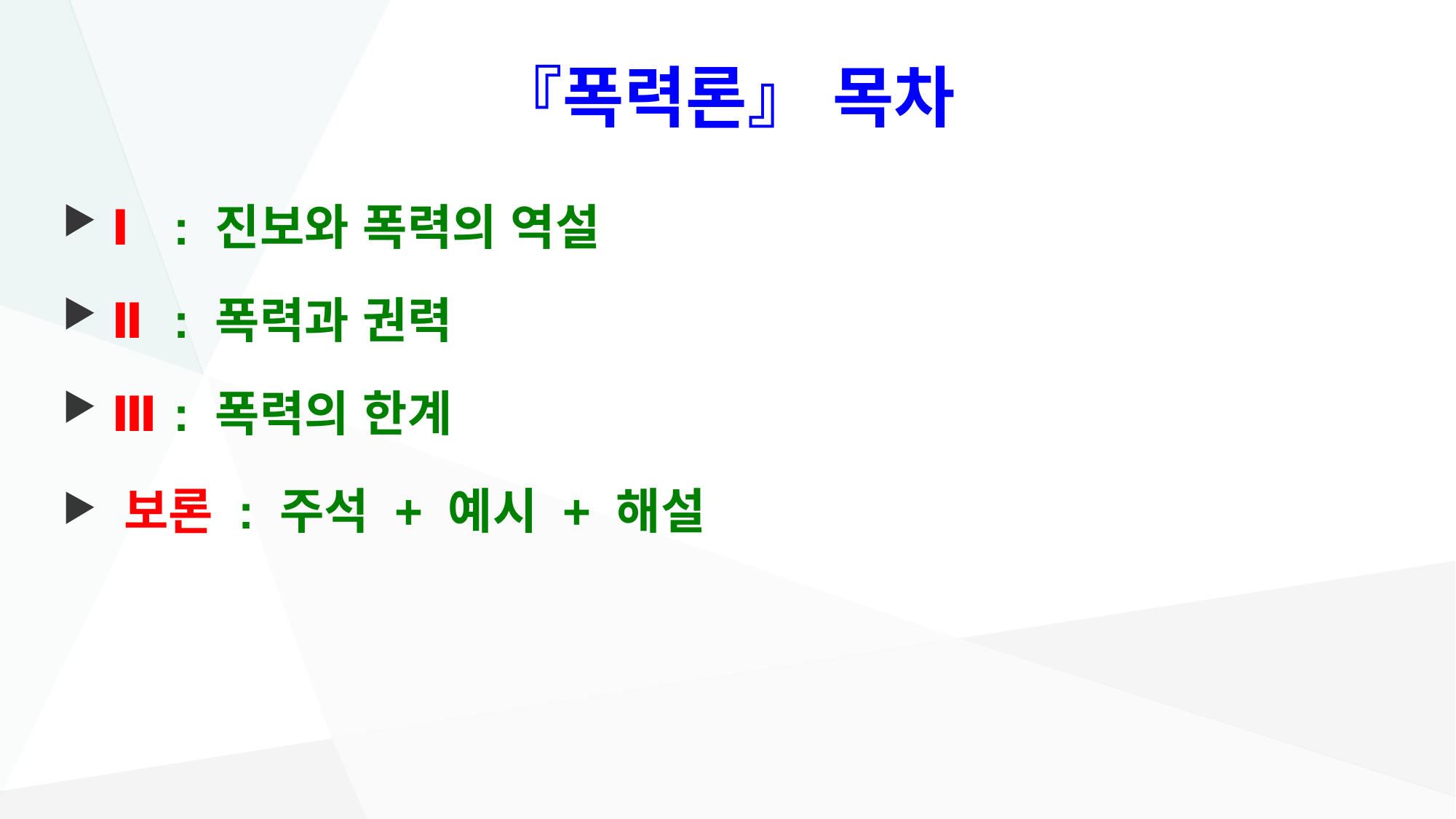

# 『폭력론』 목차
 Ⅰ : 진보와 폭력의 역설
 Ⅱ : 폭력과 권력
 Ⅲ : 폭력의 한계
 보론 : 주석 + 예시 + 해설